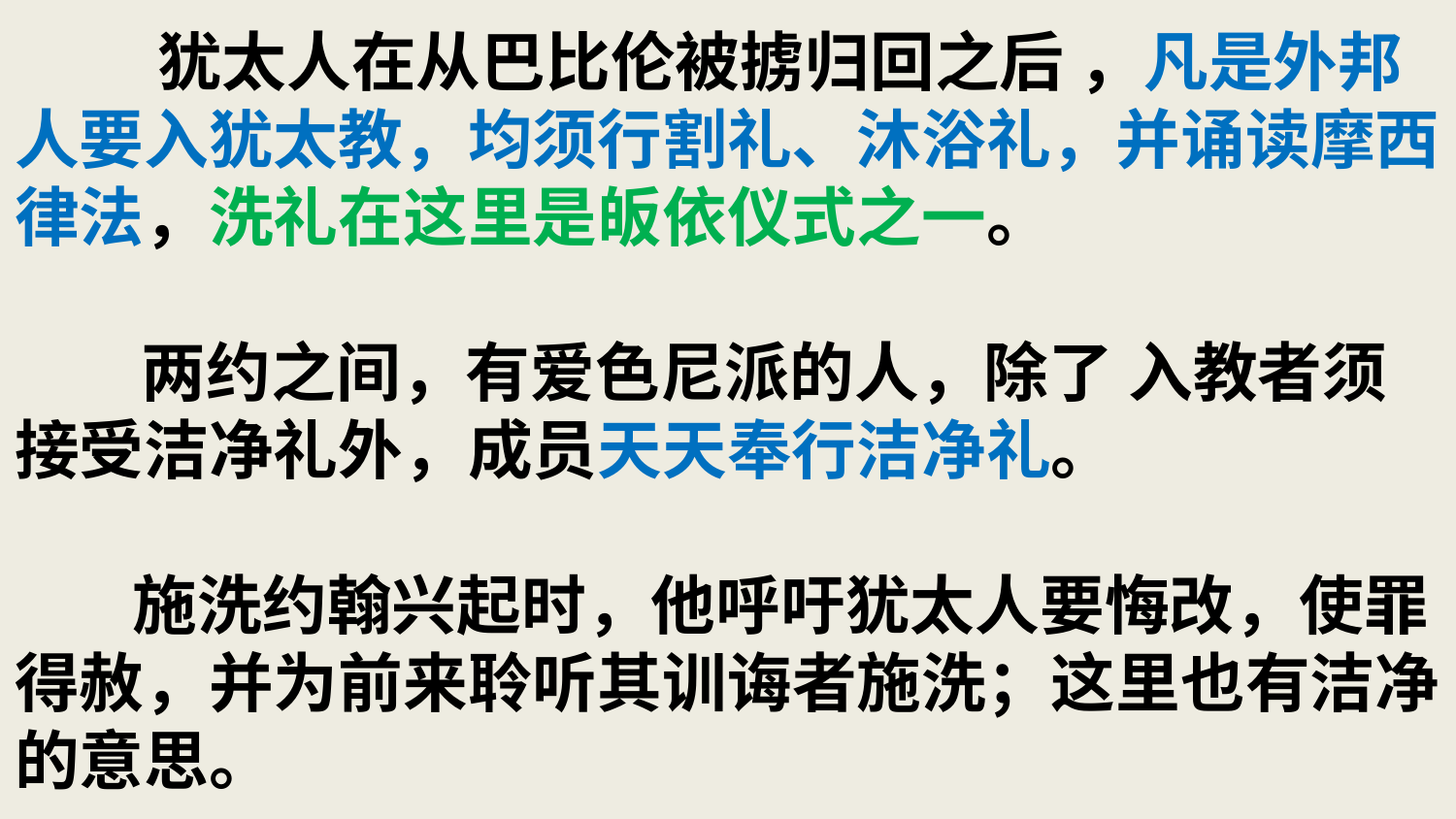

# 犹太人在从巴比伦被掳归回之后 ，凡是外邦人要入犹太教，均须行割礼、沐浴礼，并诵读摩西律法，洗礼在这里是皈依仪式之一。 两约之间，有爱色尼派的人，除了 入教者须接受洁净礼外，成员天天奉行洁净礼。 施洗约翰兴起时，他呼吁犹太人要悔改，使罪得赦，并为前来聆听其训诲者施洗；这里也有洁净的意思。